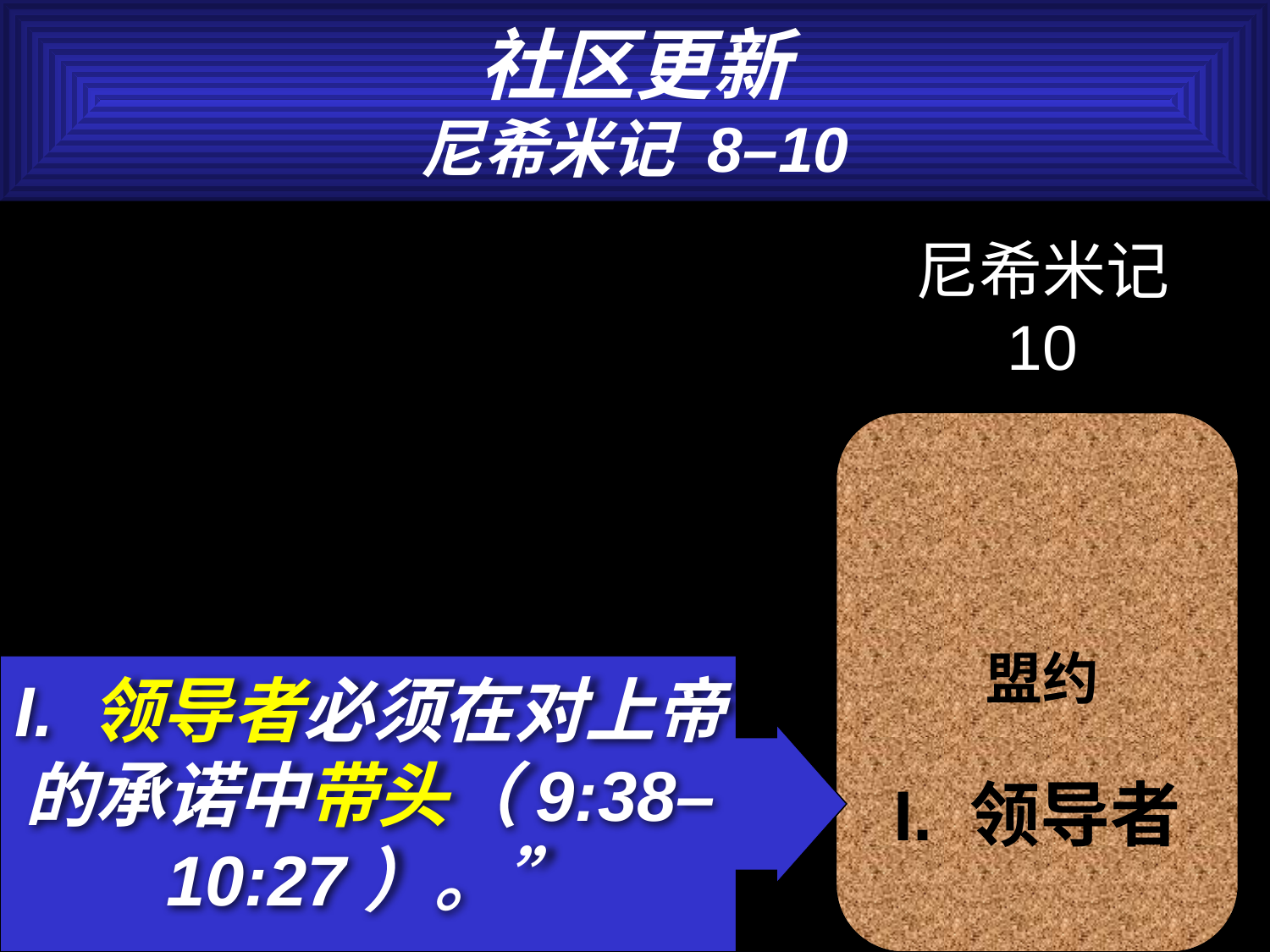

社区更新
尼希米记 8–10
尼希米记 10

盟约
I. 领导者必须在对上帝的承诺中带头（9:38–10:27）。”

I. 领导者